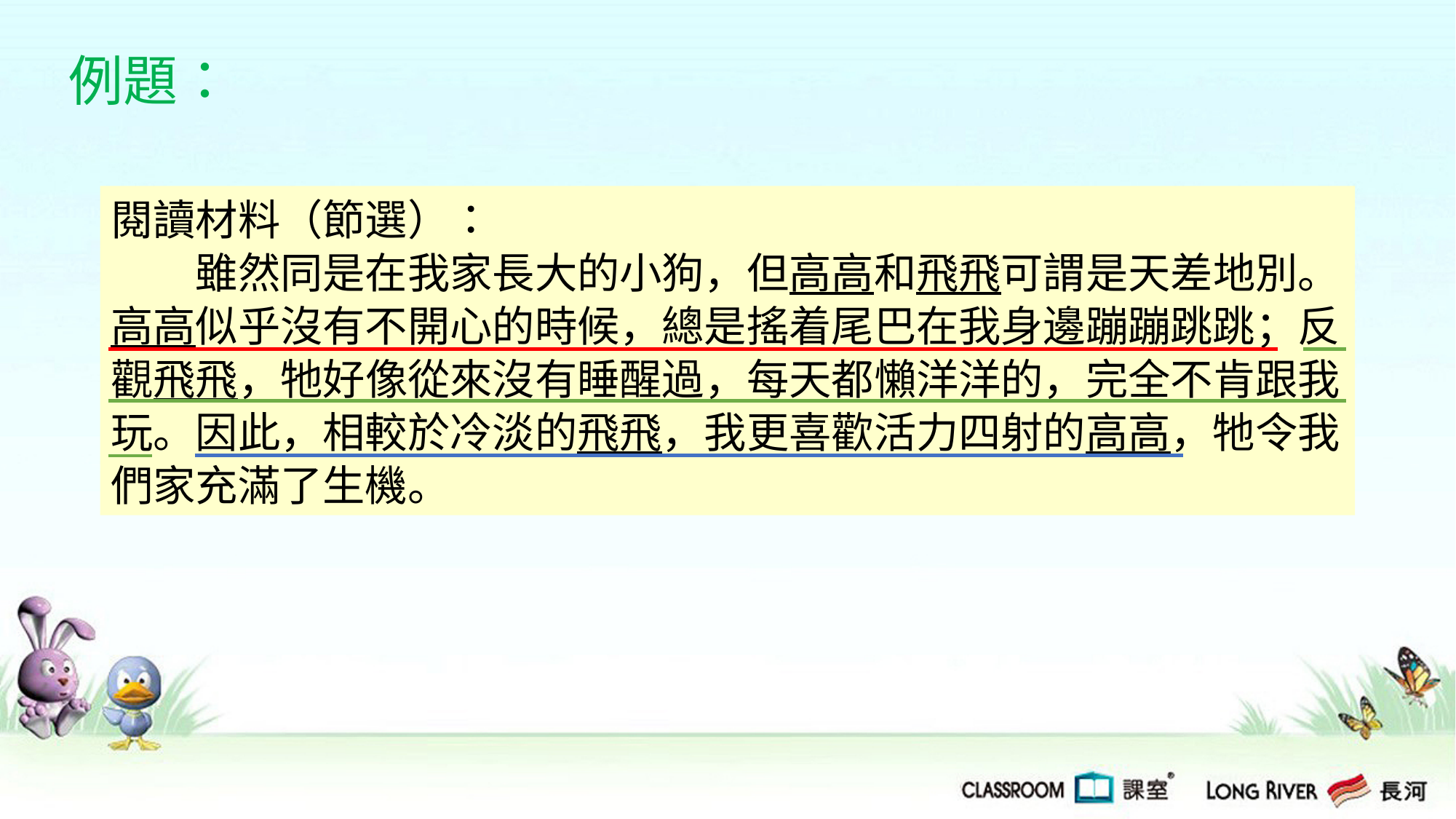

例題：
閱讀材料（節選）：
　　雖然同是在我家長大的小狗，但高高和飛飛可謂是天差地別。高高似乎沒有不開心的時候，總是搖着尾巴在我身邊蹦蹦跳跳；反觀飛飛，牠好像從來沒有睡醒過，每天都懶洋洋的，完全不肯跟我玩。因此，相較於冷淡的飛飛，我更喜歡活力四射的高高，牠令我們家充滿了生機。